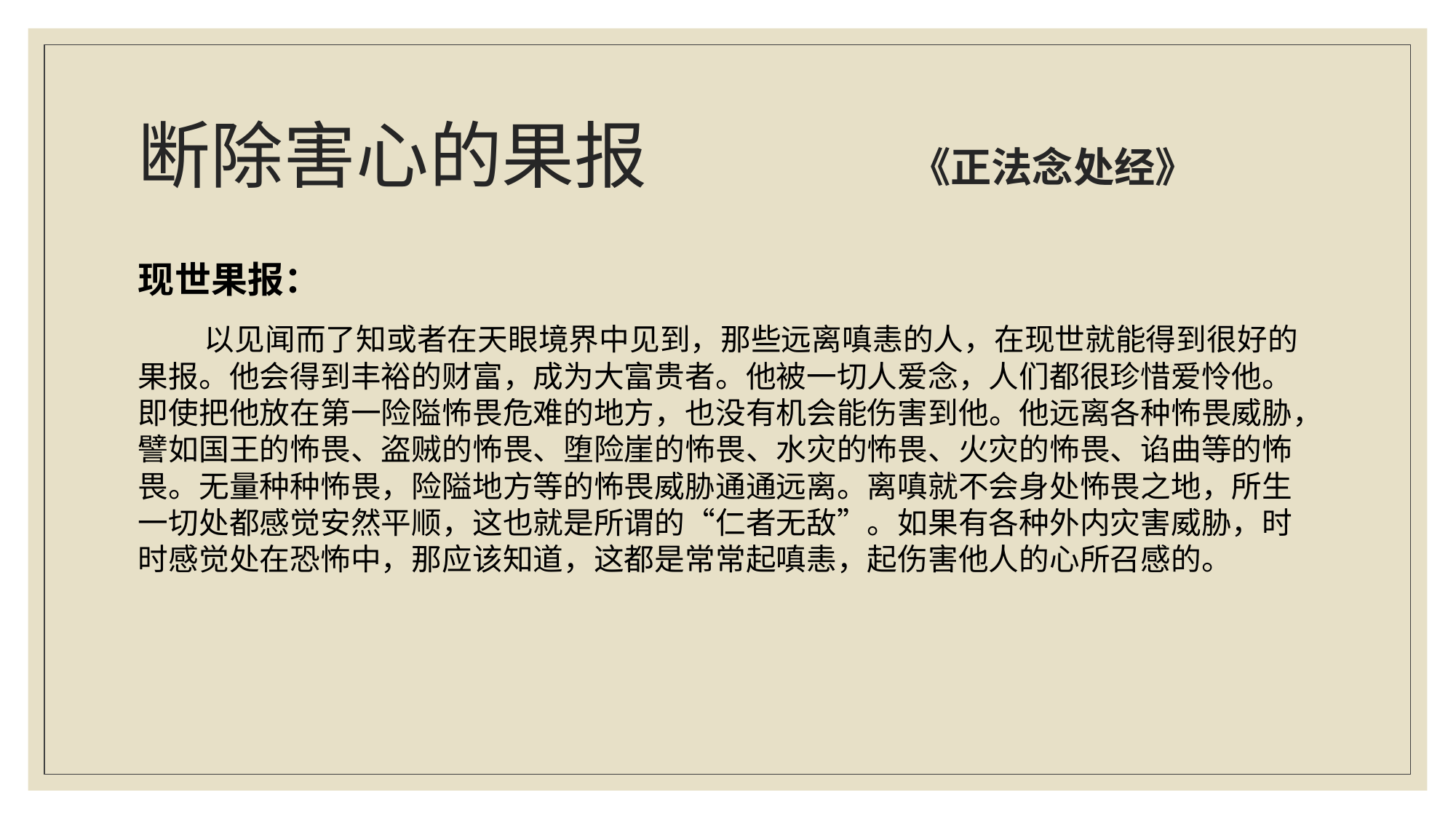

# 断除害心的果报                《正法念处经》
现世果报：
       以见闻而了知或者在天眼境界中见到，那些远离嗔恚的人，在现世就能得到很好的果报。他会得到丰裕的财富，成为大富贵者。他被一切人爱念，人们都很珍惜爱怜他。即使把他放在第一险隘怖畏危难的地方，也没有机会能伤害到他。他远离各种怖畏威胁，譬如国王的怖畏、盗贼的怖畏、堕险崖的怖畏、水灾的怖畏、火灾的怖畏、谄曲等的怖畏。无量种种怖畏，险隘地方等的怖畏威胁通通远离。离嗔就不会身处怖畏之地，所生一切处都感觉安然平顺，这也就是所谓的“仁者无敌”。如果有各种外内灾害威胁，时时感觉处在恐怖中，那应该知道，这都是常常起嗔恚，起伤害他人的心所召感的。